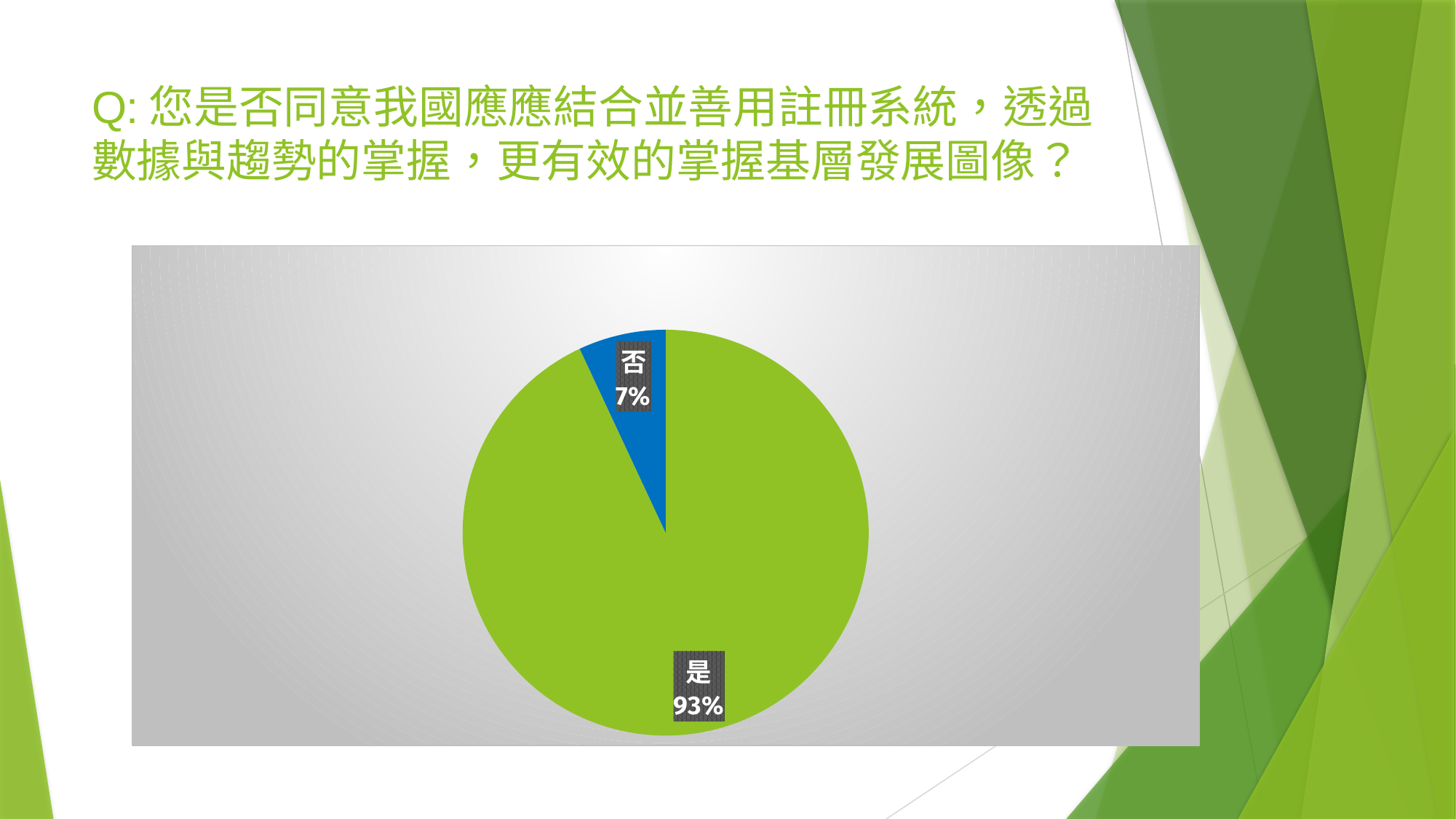

# Q:您是否同意我國應應結合並善用註冊系統，透過數據與趨勢的掌握，更有效的掌握基層發展圖像？

### Chart

| Category | 人數 |
|---|---|
| 是 | 214.0 |
| 否 | 16.0 |